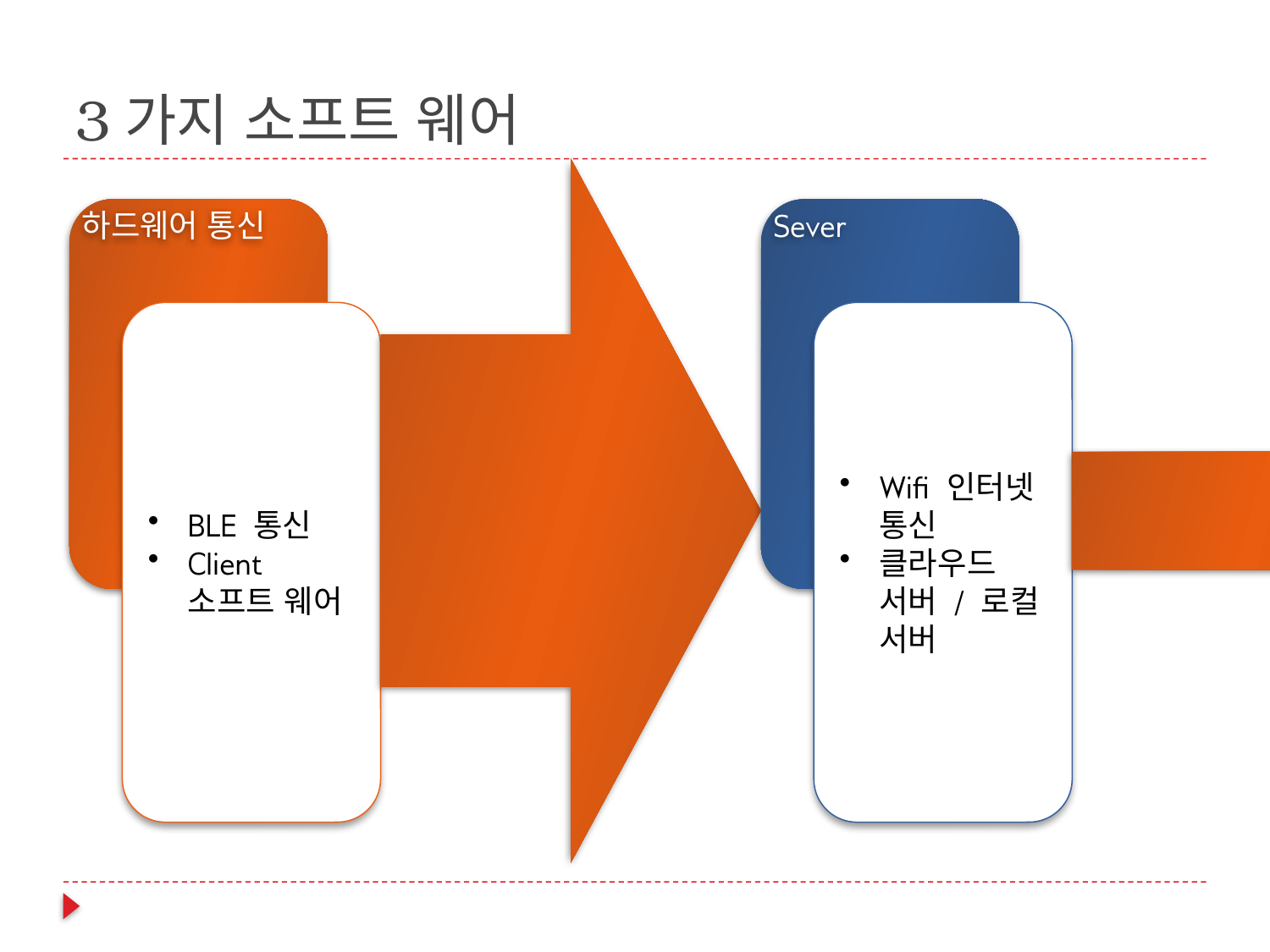

# 3가지 소프트 웨어
하드웨어 통신
BLE 통신
Sever
Wifi 인터넷 통신
Client 소프트 웨어
클라우드 서버 / 로컬 서버